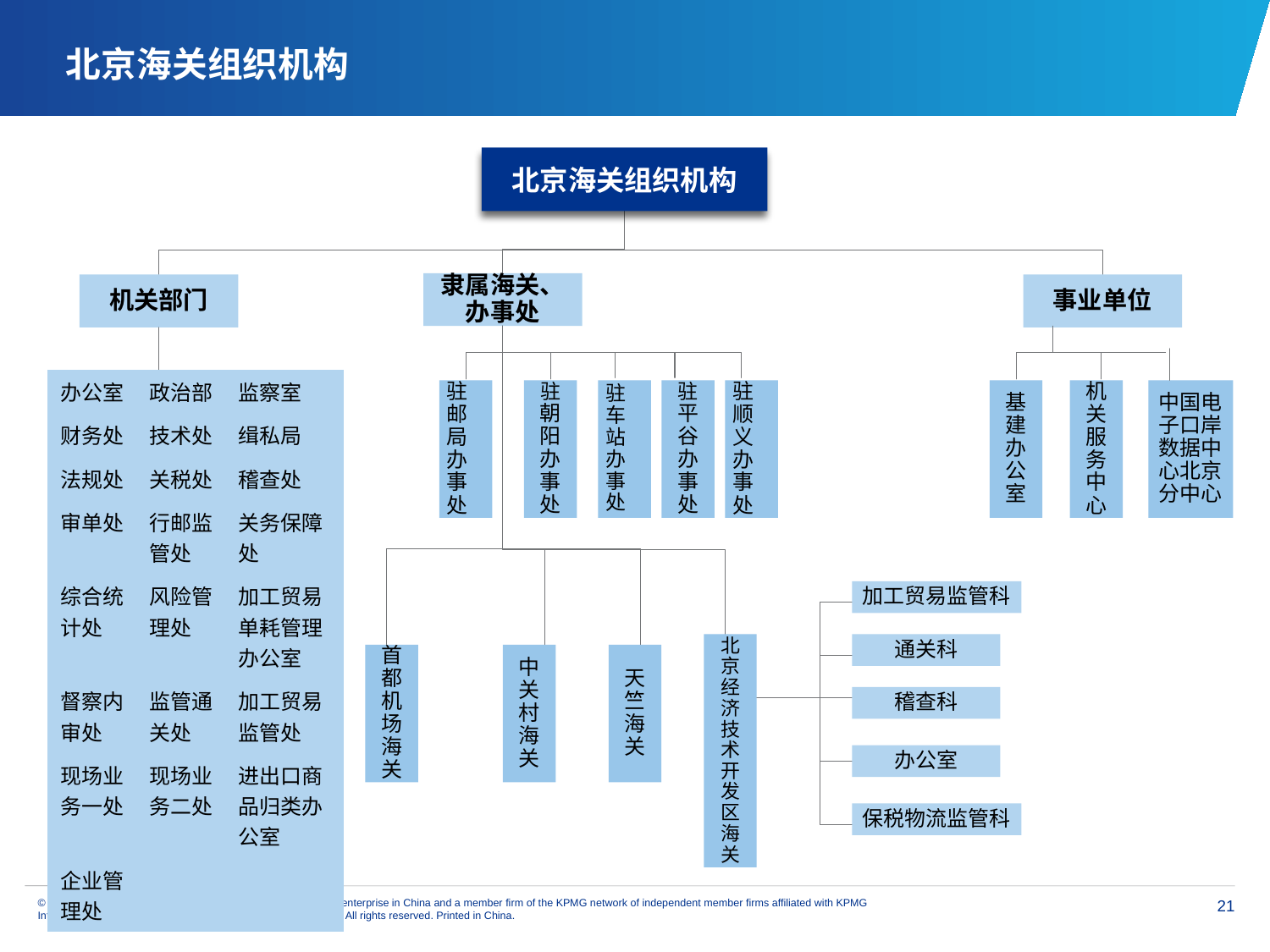

北京海关组织机构
北京海关组织机构
隶属海关、办事处
机关部门
事业单位
| 办公室 | 政治部 | 监察室 |
| --- | --- | --- |
| 财务处 | 技术处 | 缉私局 |
| 法规处 | 关税处 | 稽查处 |
| 审单处 | 行邮监管处 | 关务保障处 |
| 综合统计处 | 风险管理处 | 加工贸易单耗管理办公室 |
| 督察内审处 | 监管通关处 | 加工贸易监管处 |
| 现场业务一处 | 现场业务二处 | 进出口商品归类办公室 |
| 企业管理处 |  |  |

驻邮局办事处
驻朝阳办事处
驻车站办事处
驻平谷办事处
驻顺义办事处
基建办公室
机关服务中心
中国电子口岸数据中心北京分中心
加工贸易监管科
北京经济技术开发区海关
通关科
首都机场海关
中关村海关
天竺海关
稽查科
办公室
保税物流监管科